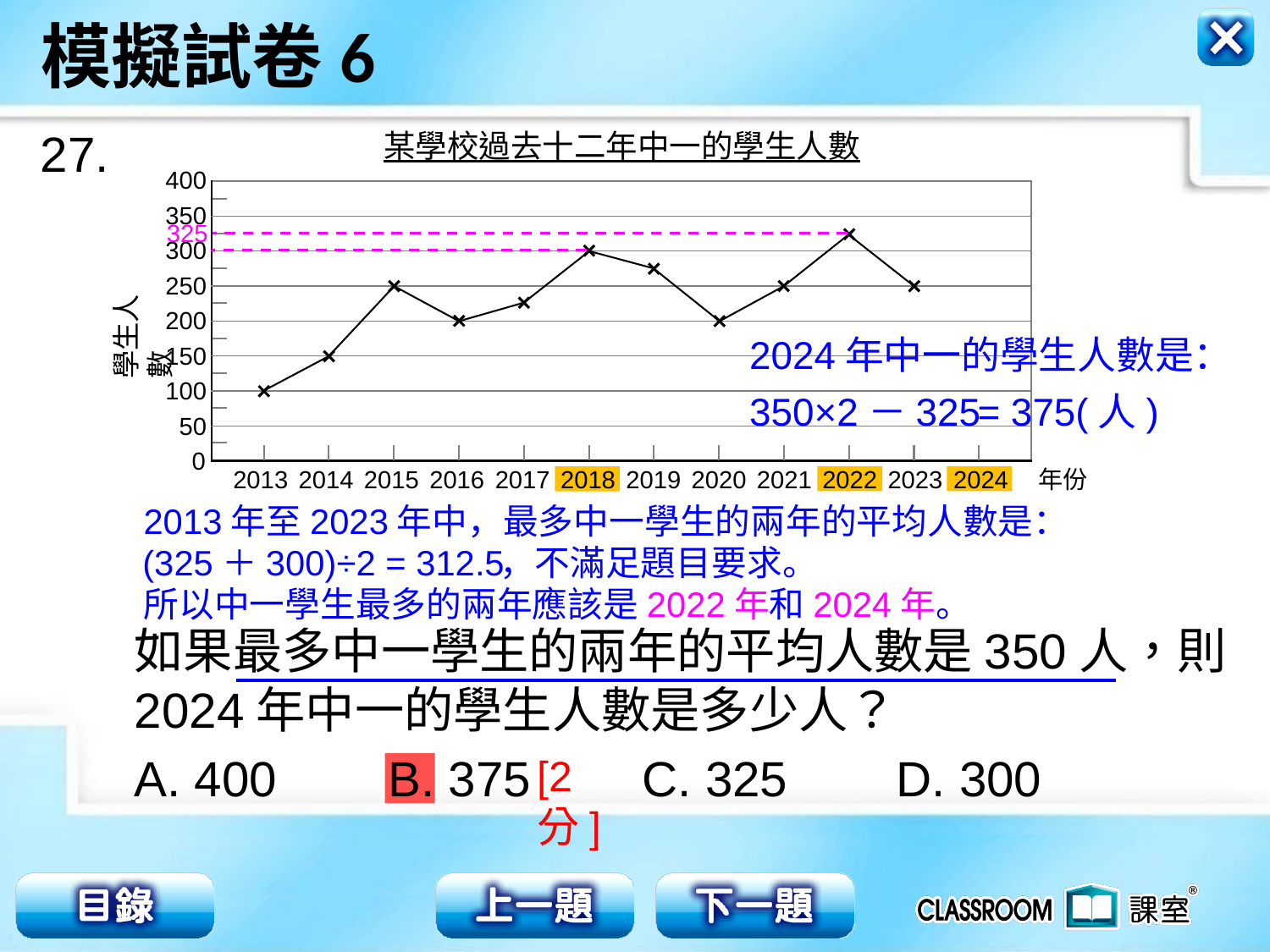

27.
某學校過去十二年中一的學生人數
400
350
300
學生人數
250
200
150
100
50
0

2013
2014
2015
2016
2017
2018
2019
2020
2021
2022
2023
2024
年份
|  |  |  |  |  |  |  |  |  |  |  |  |  |
| --- | --- | --- | --- | --- | --- | --- | --- | --- | --- | --- | --- | --- |
|  |  |  |  |  |  |  |  |  |  |  |  |  |
|  |  |  |  |  |  |  |  |  |  |  |  |  |
|  |  |  |  |  |  |  |  |  |  |  |  |  |
|  |  |  |  |  |  |  |  |  |  |  |  |  |
|  |  |  |  |  |  |  |  |  |  |  |  |  |
|  |  |  |  |  |  |  |  |  |  |  |  |  |
|  |  |  |  |  |  |  |  |  |  |  |  |  |
325
2024年中一的學生人數是：
350×2－325
= 375(人)

2013年至2023年中，最多中一學生的兩年的平均人數是：
校長嘗試用上圖來表示學校過去十二年中一的學
生人數，但他忘記標示2024年中一的學生人數。
如果最多中一學生的兩年的平均人數是350人，則
2024年中一的學生人數是多少人？

(325＋300)÷2 = 312.5
，不滿足題目要求。
所以中一學生最多的兩年應該是2022年和2024年。
A. 400	B. 375	C. 325	D. 300
[2分]